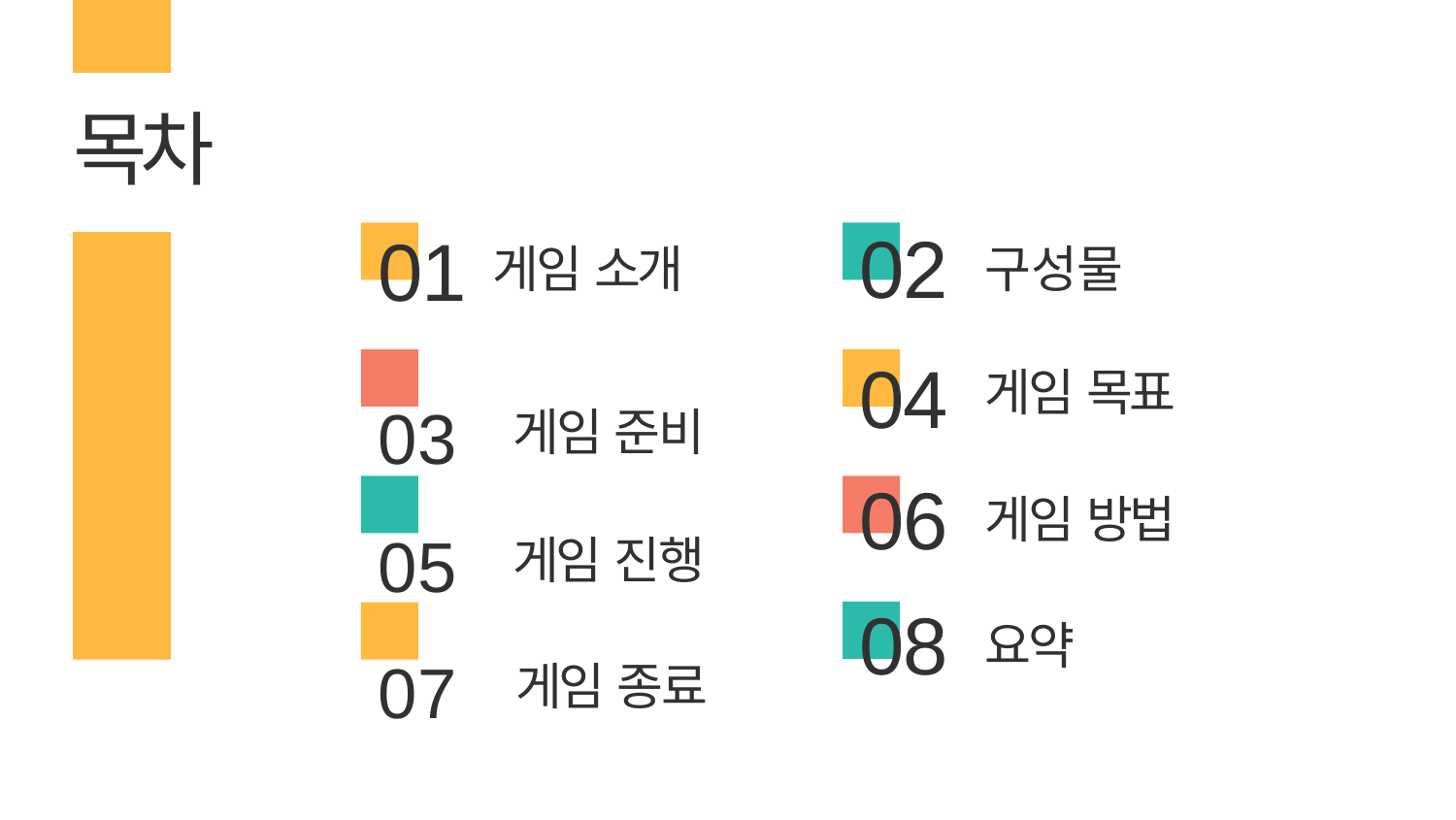

# 목차
02
01

게임 소개
구성물
게임 목표
03 게임 준비
04

05 게임 진행
06

게임 방법
07 게임 종료
08

요약